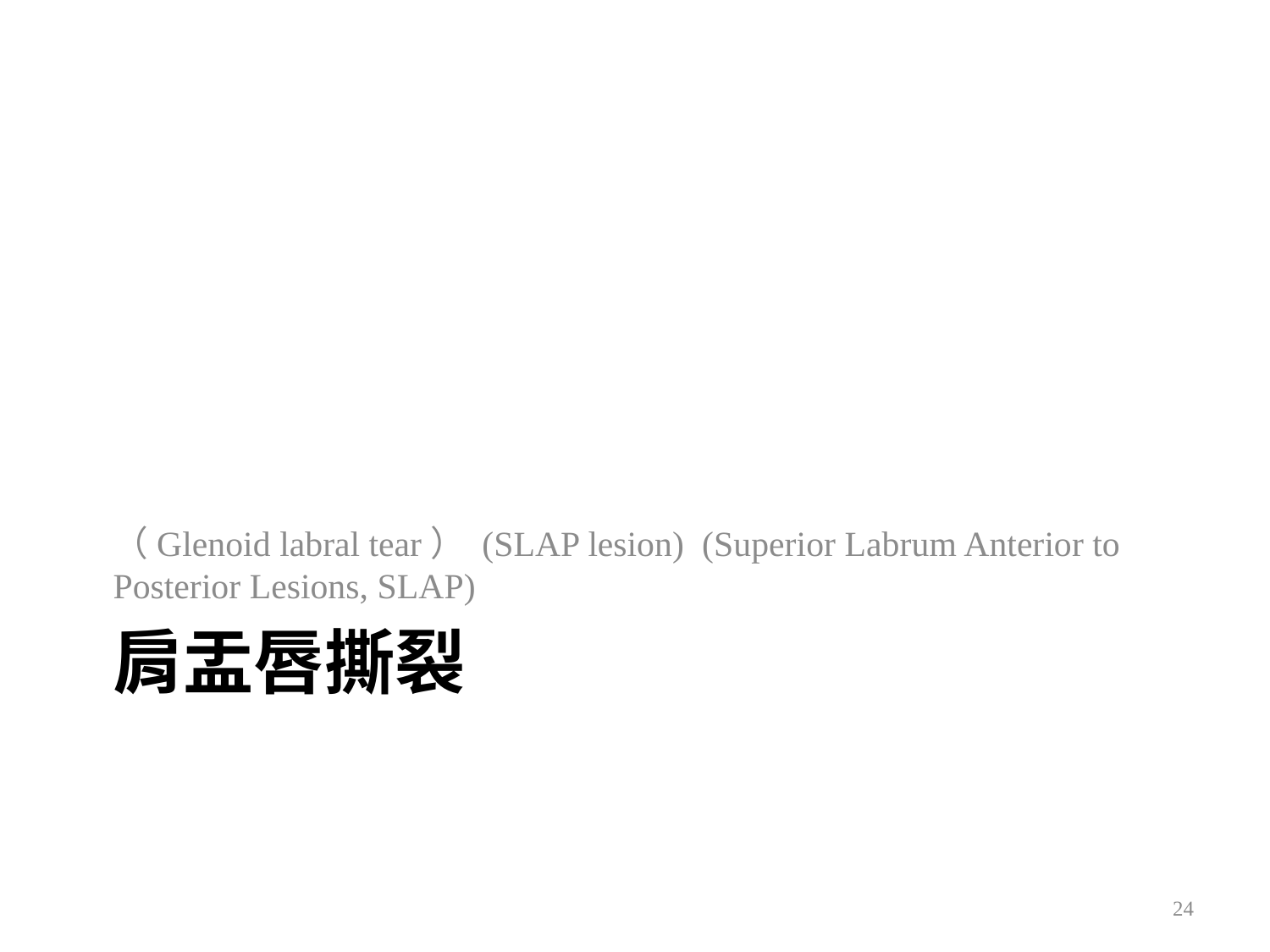

（Glenoid labral tear） (SLAP lesion)  (Superior Labrum Anterior to Posterior Lesions, SLAP)
# 肩盂唇撕裂
24